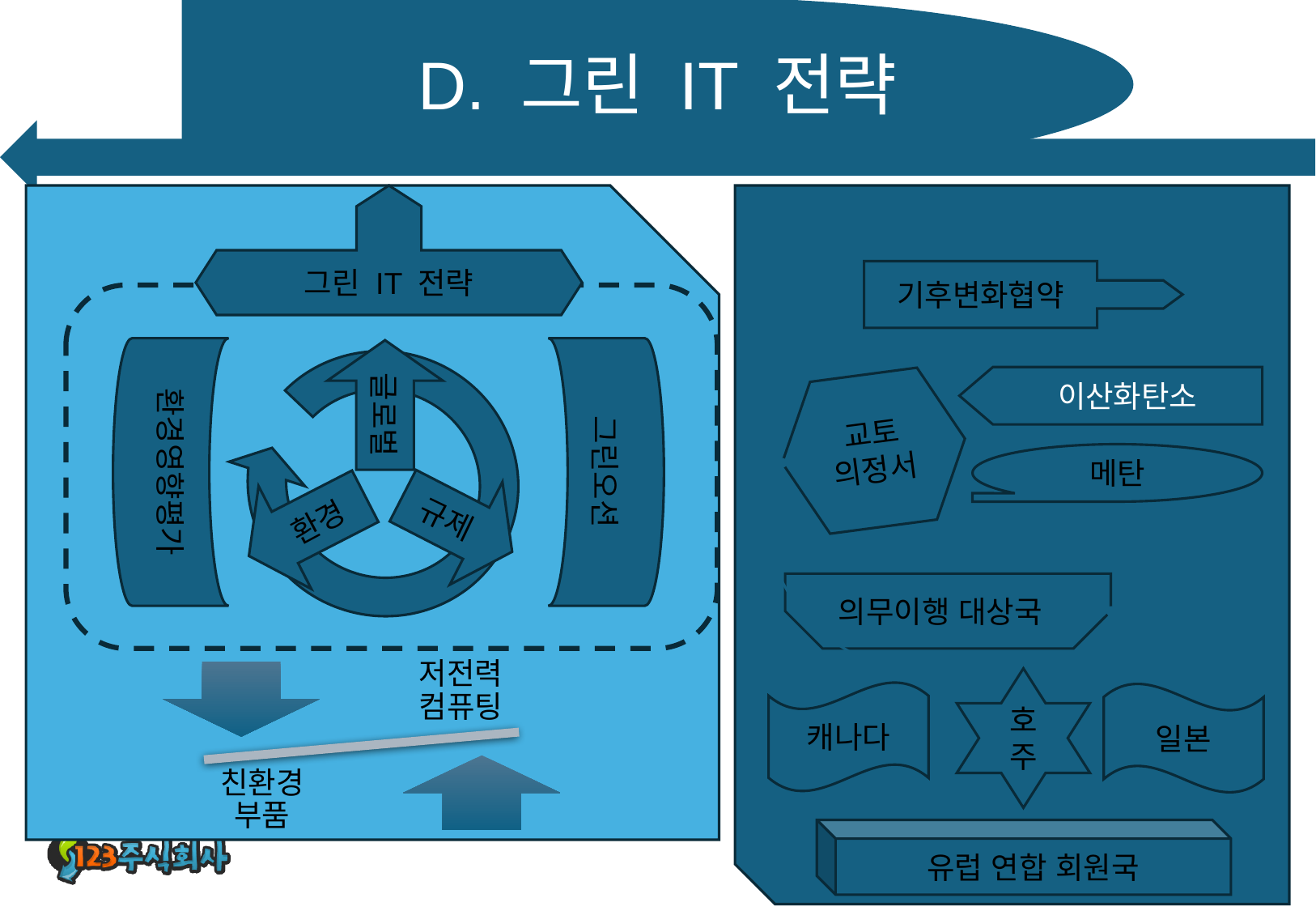

# D. 그린 IT 전략

기후변화협약
이산화탄소
교토
의정서
메탄

의무이행 대상국
호
주
캐나다
일본
유럽 연합 회원국

그린 IT 전략

환경영향평가
그린오션
글로벌

환경
규제
저전력
컴퓨팅
친환경
부품